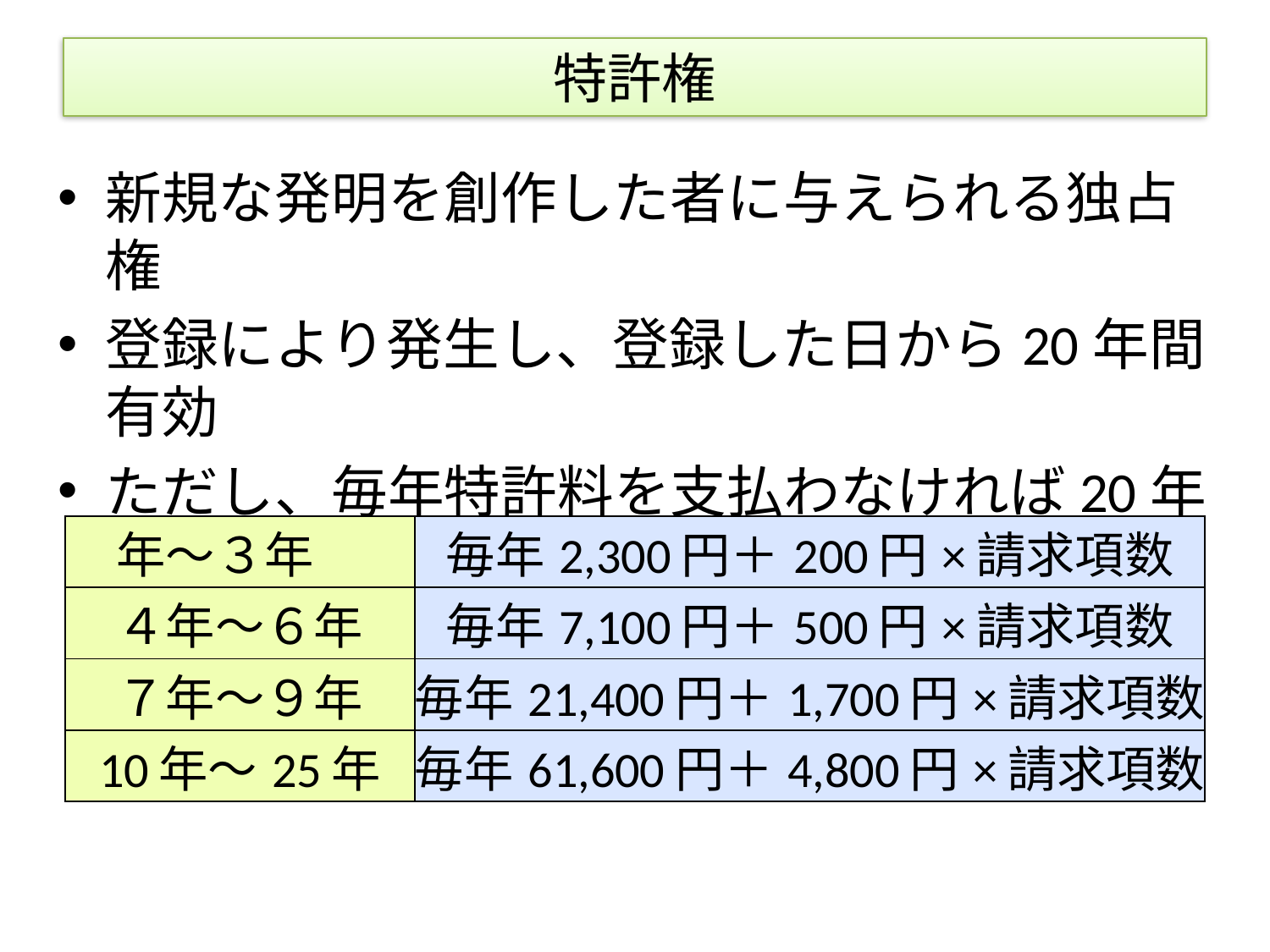

# 特許権
新規な発明を創作した者に与えられる独占権
登録により発生し、登録した日から20年間有効
ただし、毎年特許料を支払わなければ20年より前に特許権は消滅する。
| 年～３年 | 毎年2,300円＋200円×請求項数 |
| --- | --- |
| ４年～６年 | 毎年7,100円＋500円×請求項数 |
| ７年～９年 | 毎年21,400円＋1,700円×請求項数 |
| 10年～25年 | 毎年61,600円＋4,800円×請求項数 |